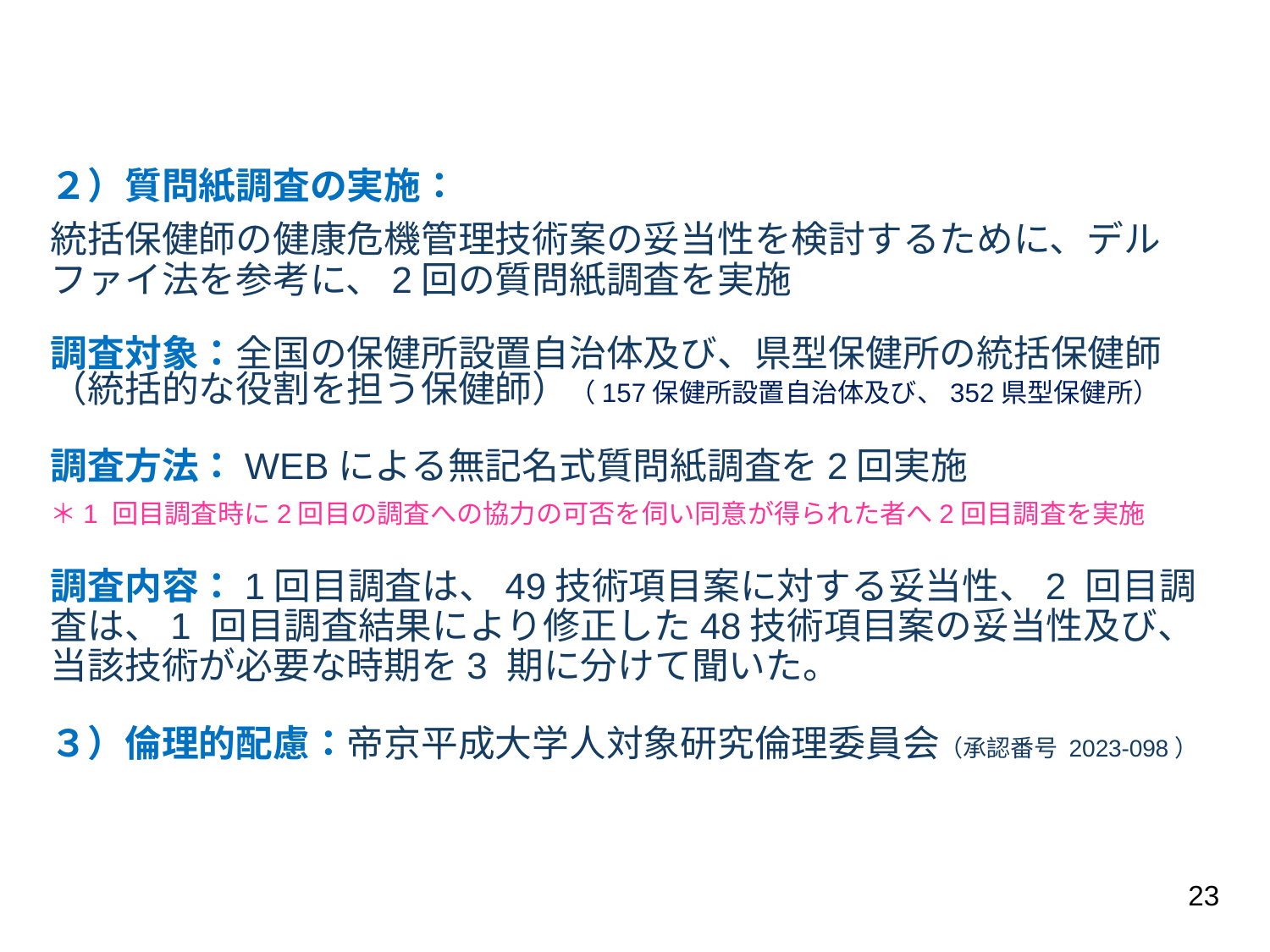

２）質問紙調査の実施：
統括保健師の健康危機管理技術案の妥当性を検討するために、デルファイ法を参考に、2回の質問紙調査を実施

調査対象：全国の保健所設置自治体及び、県型保健所の統括保健師（統括的な役割を担う保健師）（157保健所設置自治体及び、352県型保健所）

調査方法：WEBによる無記名式質問紙調査を2回実施
＊1 回目調査時に2回目の調査への協力の可否を伺い同意が得られた者へ2回目調査を実施

調査内容：1回目調査は、49技術項目案に対する妥当性、2 回目調査は、1 回目調査結果により修正した48技術項目案の妥当性及び、当該技術が必要な時期を3 期に分けて聞いた。

３）倫理的配慮：帝京平成大学人対象研究倫理委員会（承認番号 2023-098）
23